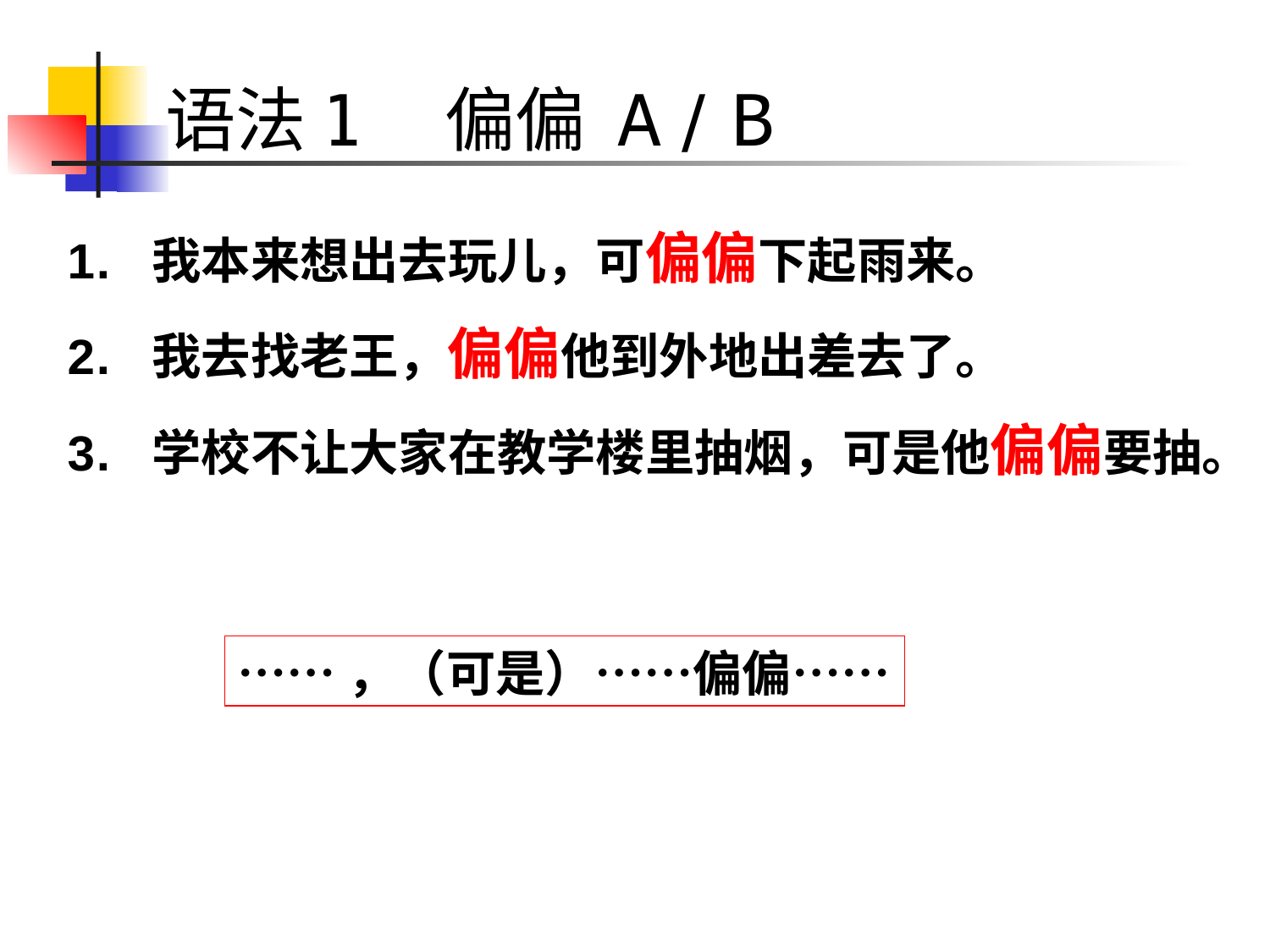

# 语法1   偏偏 A / B
我本来想出去玩儿，可偏偏下起雨来。
我去找老王，偏偏他到外地出差去了。
学校不让大家在教学楼里抽烟，可是他偏偏要抽。
……，（可是）……偏偏……